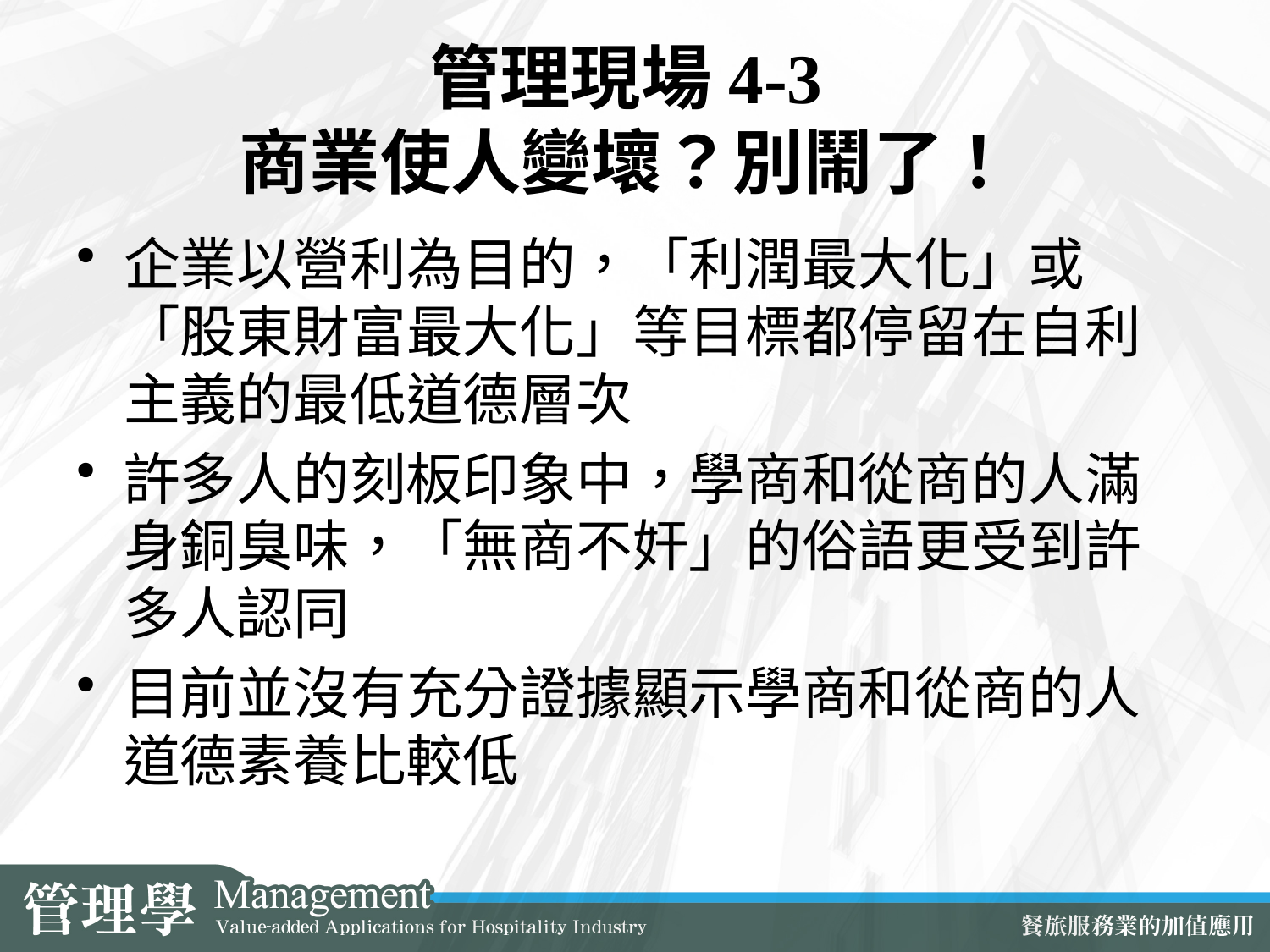

# 管理現場4-3 商業使人變壞？別鬧了！
企業以營利為目的，「利潤最大化」或「股東財富最大化」等目標都停留在自利主義的最低道德層次
許多人的刻板印象中，學商和從商的人滿身銅臭味，「無商不奸」的俗語更受到許多人認同
目前並沒有充分證據顯示學商和從商的人道德素養比較低